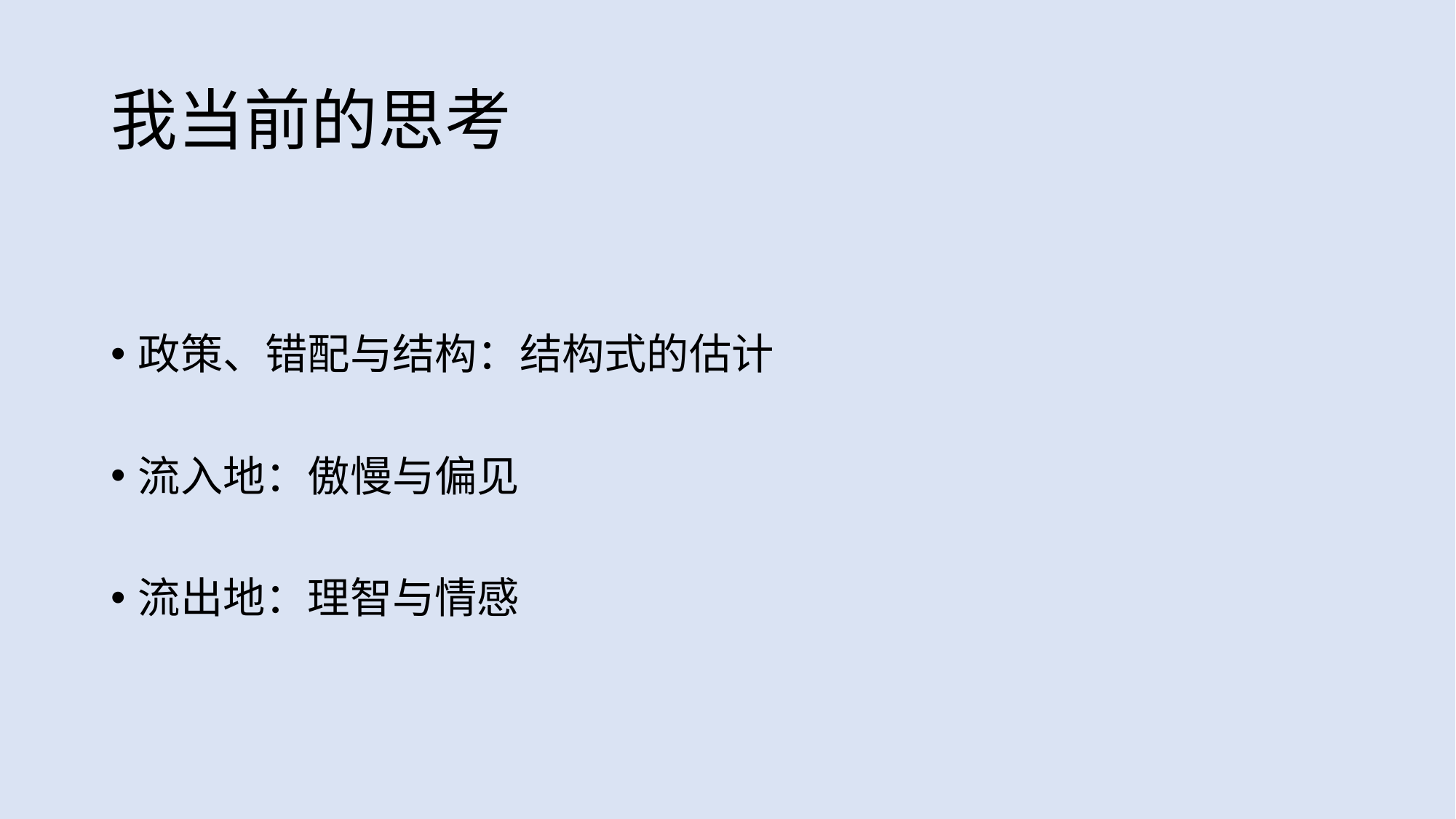

# 我当前的思考
政策、错配与结构：结构式的估计

流入地：傲慢与偏见

流出地：理智与情感